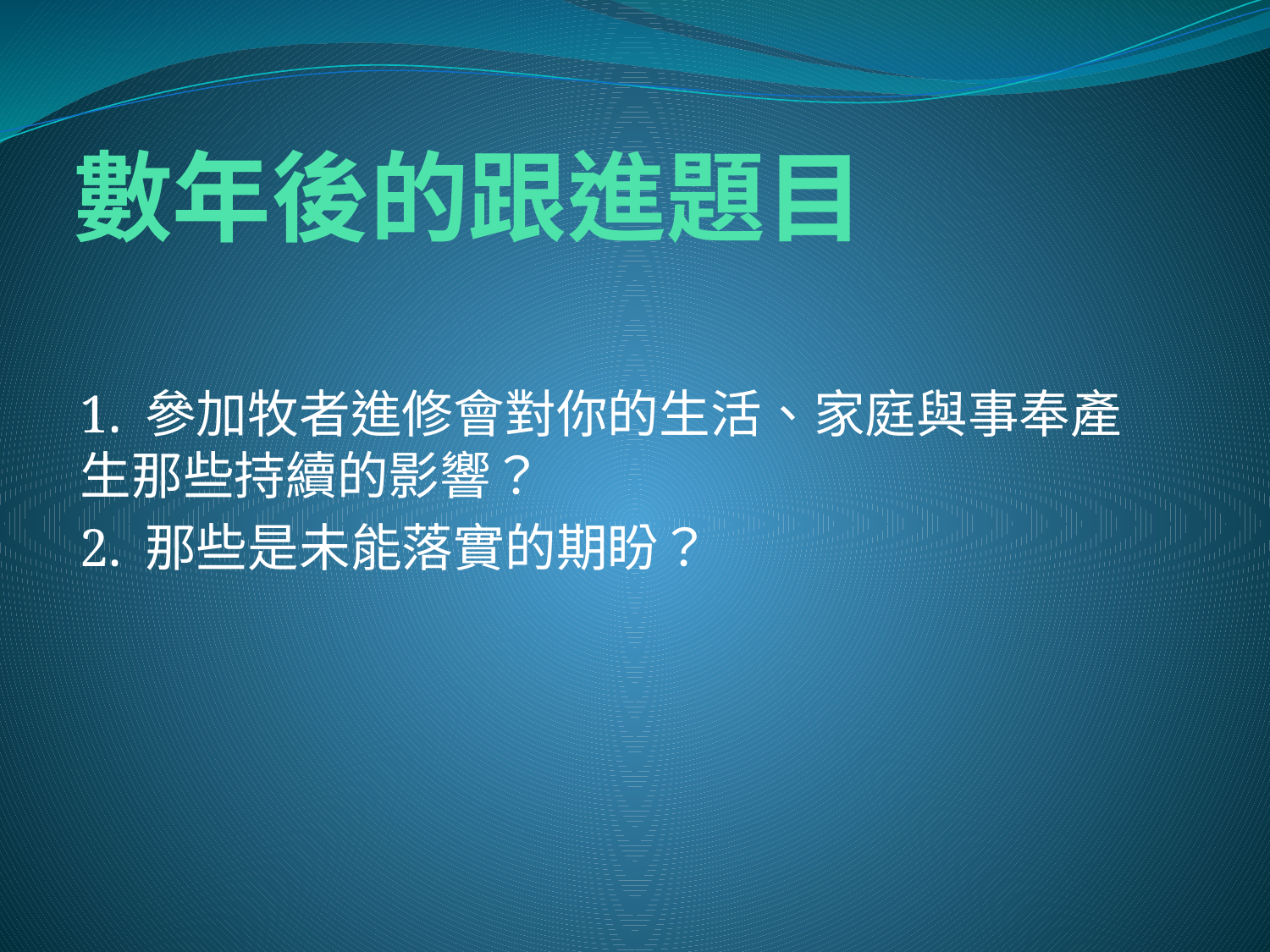

# 數年後的跟進題目
1. 參加牧者進修會對你的生活、家庭與事奉產生那些持續的影響？
2. 那些是未能落實的期盼？